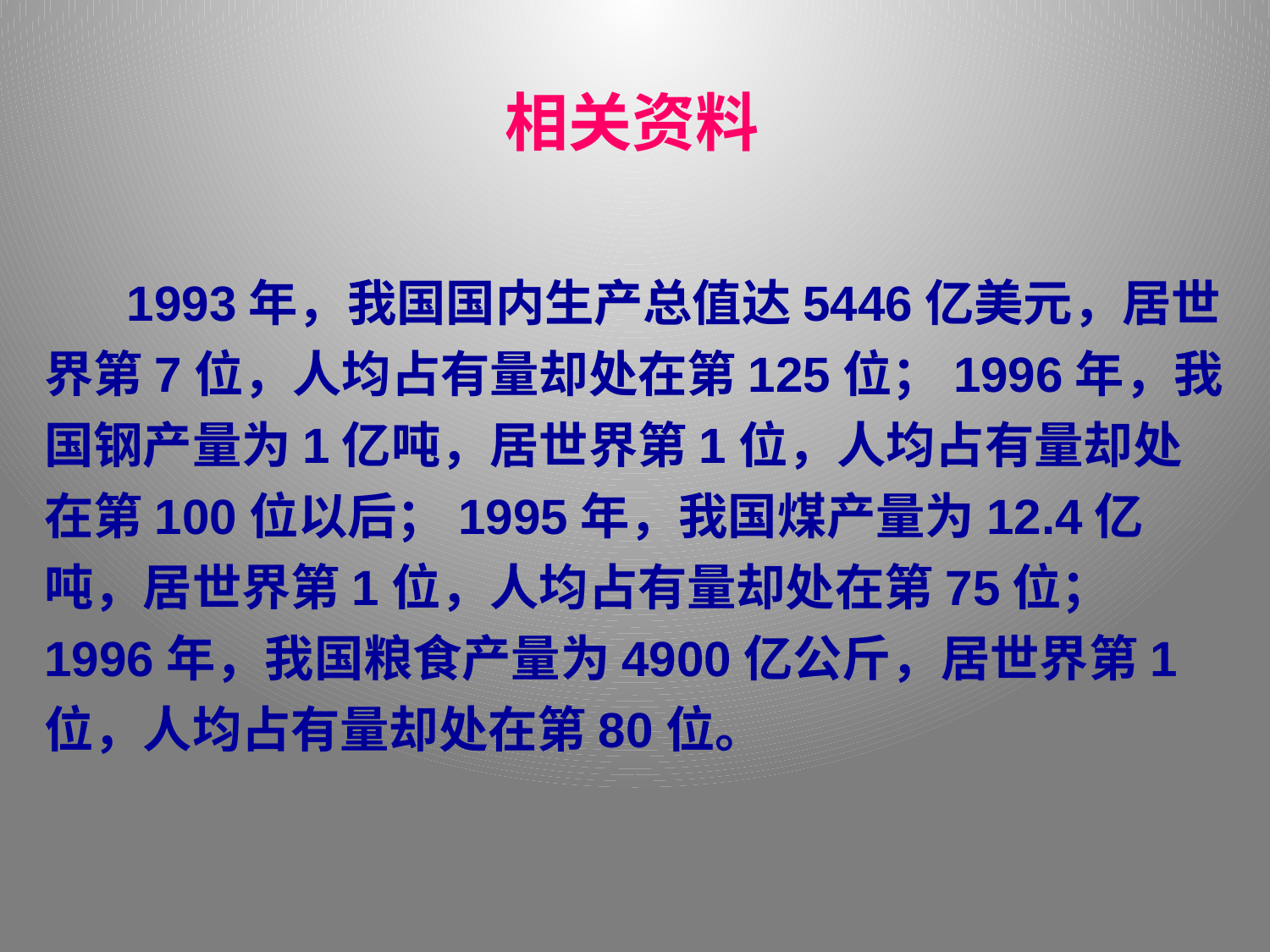

相关资料
      1993年，我国国内生产总值达5446亿美元，居世界第7位，人均占有量却处在第125位；1996年，我国钢产量为1亿吨，居世界第1位，人均占有量却处在第100位以后；1995年，我国煤产量为12.4亿吨，居世界第1位，人均占有量却处在第75位；1996年，我国粮食产量为4900亿公斤，居世界第1位，人均占有量却处在第80位。